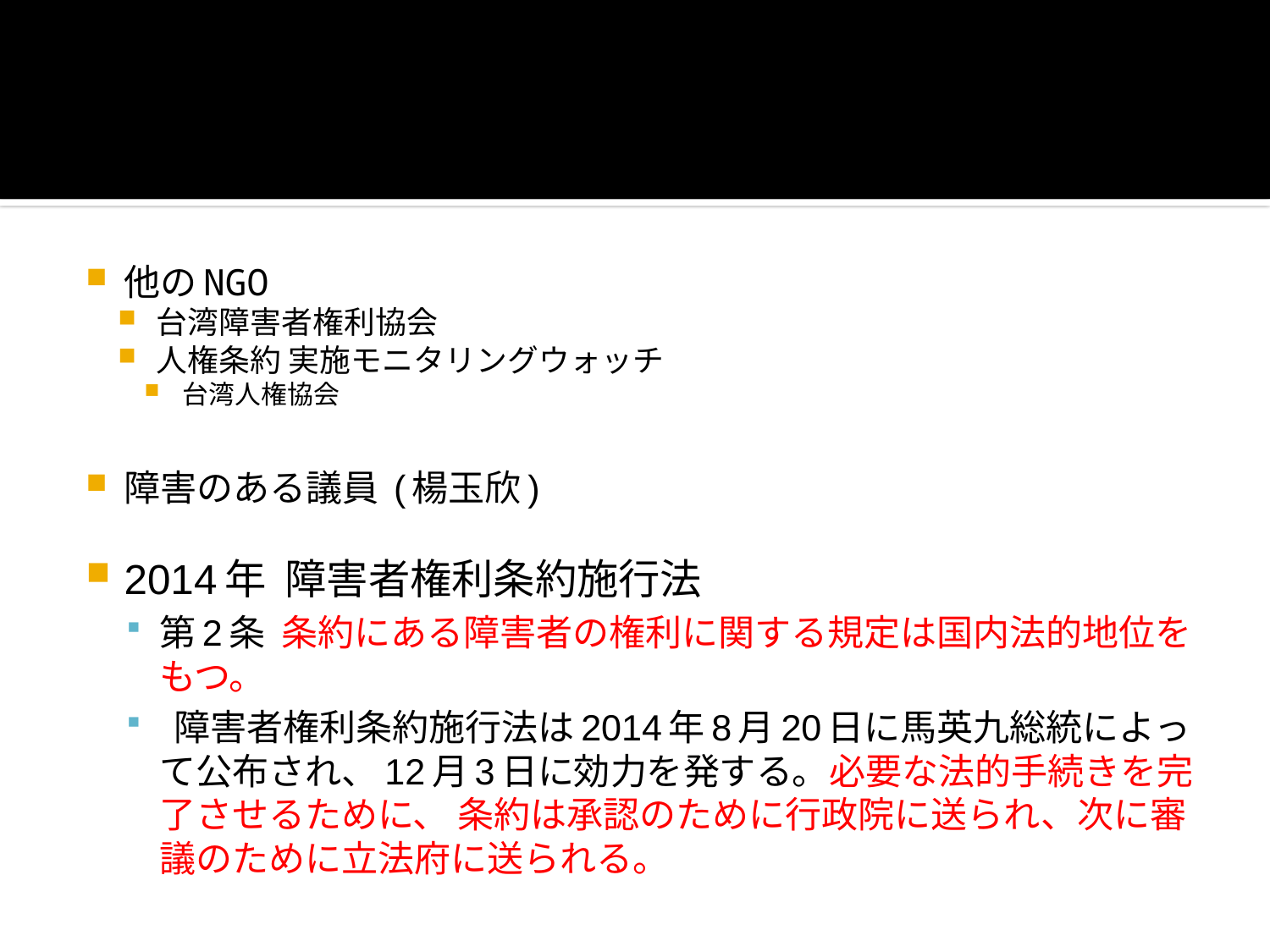

#
他のNGO
台湾障害者権利協会
人権条約 実施モニタリングウォッチ
台湾人権協会

障害のある議員 (楊玉欣)

2014年  障害者権利条約施行法
第2条  条約にある障害者の権利に関する規定は国内法的地位をもつ。
 障害者権利条約施行法は2014年8月20日に馬英九総統によって公布され、12月3日に効力を発する。必要な法的手続きを完了させるために、 条約は承認のために行政院に送られ、次に審議のために立法府に送られる。